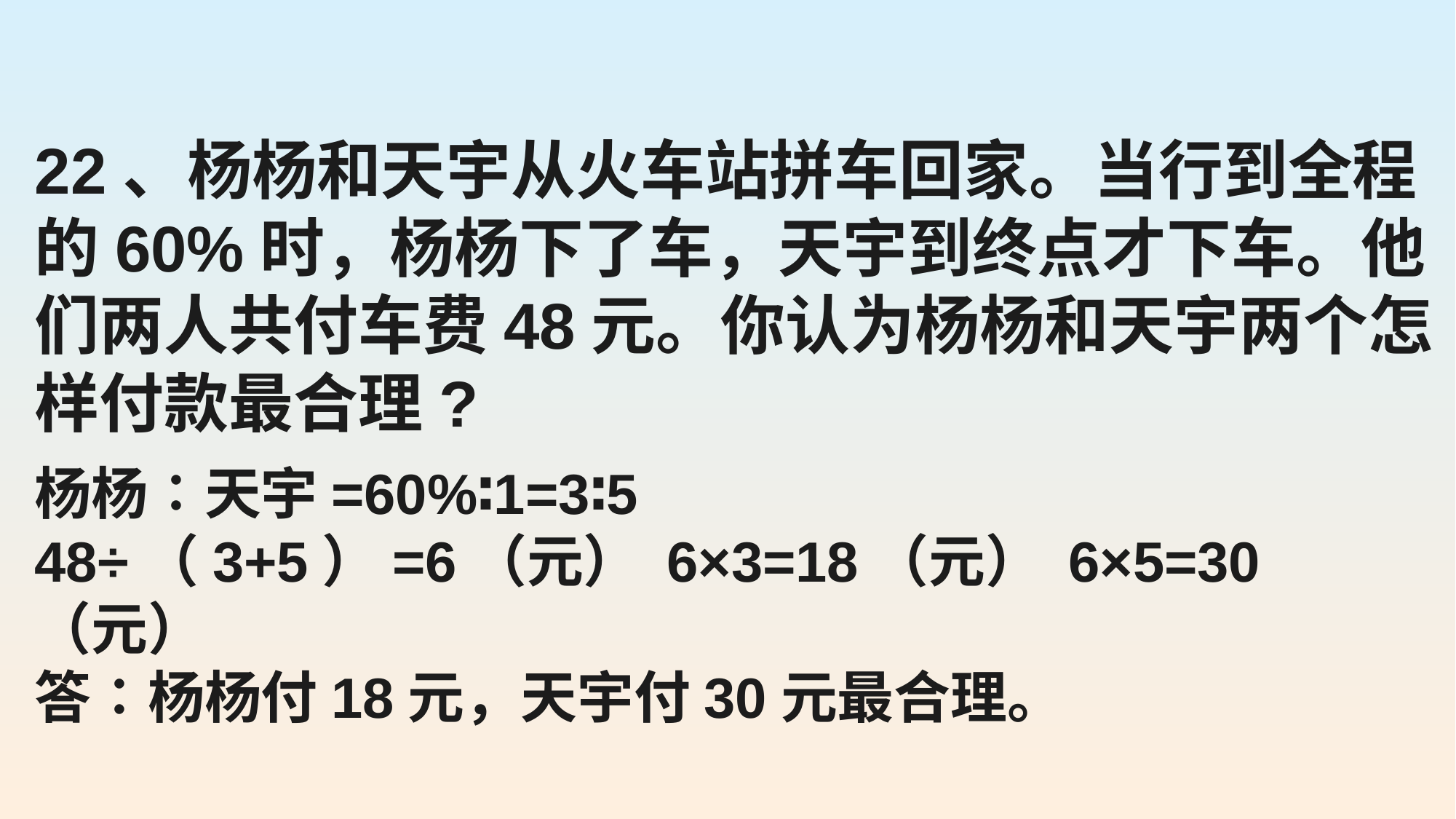

22、杨杨和天宇从火车站拼车回家。当行到全程的60%时，杨杨下了车，天宇到终点才下车。他们两人共付车费48元。你认为杨杨和天宇两个怎样付款最合理?
杨杨∶天宇=60%∶1=3∶5
48÷（3+5）=6（元） 6×3=18（元） 6×5=30（元）
答∶杨杨付18元，天宇付30元最合理。